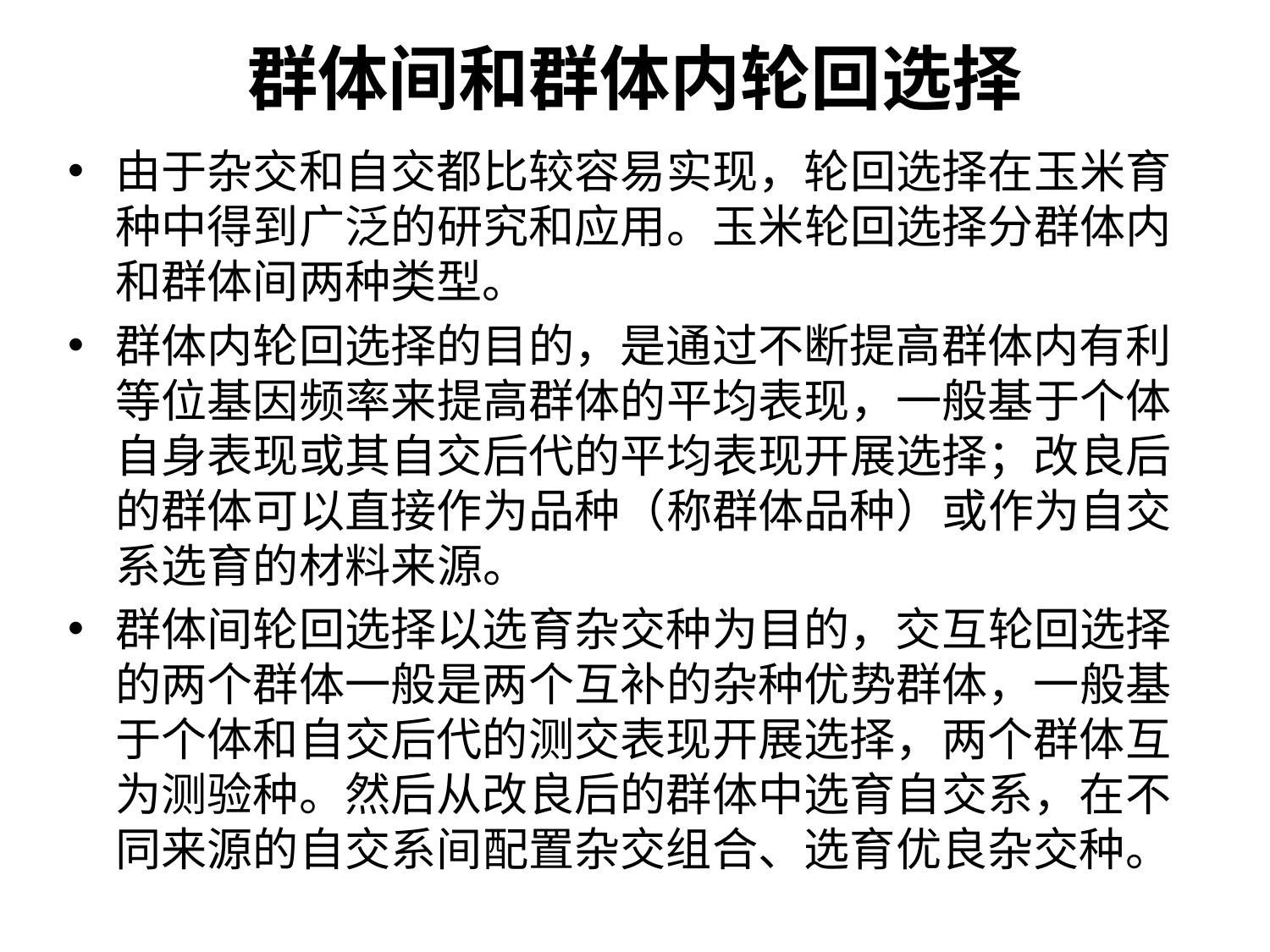

# 群体间和群体内轮回选择
由于杂交和自交都比较容易实现，轮回选择在玉米育种中得到广泛的研究和应用。玉米轮回选择分群体内和群体间两种类型。
群体内轮回选择的目的，是通过不断提高群体内有利等位基因频率来提高群体的平均表现，一般基于个体自身表现或其自交后代的平均表现开展选择；改良后的群体可以直接作为品种（称群体品种）或作为自交系选育的材料来源。
群体间轮回选择以选育杂交种为目的，交互轮回选择的两个群体一般是两个互补的杂种优势群体，一般基于个体和自交后代的测交表现开展选择，两个群体互为测验种。然后从改良后的群体中选育自交系，在不同来源的自交系间配置杂交组合、选育优良杂交种。